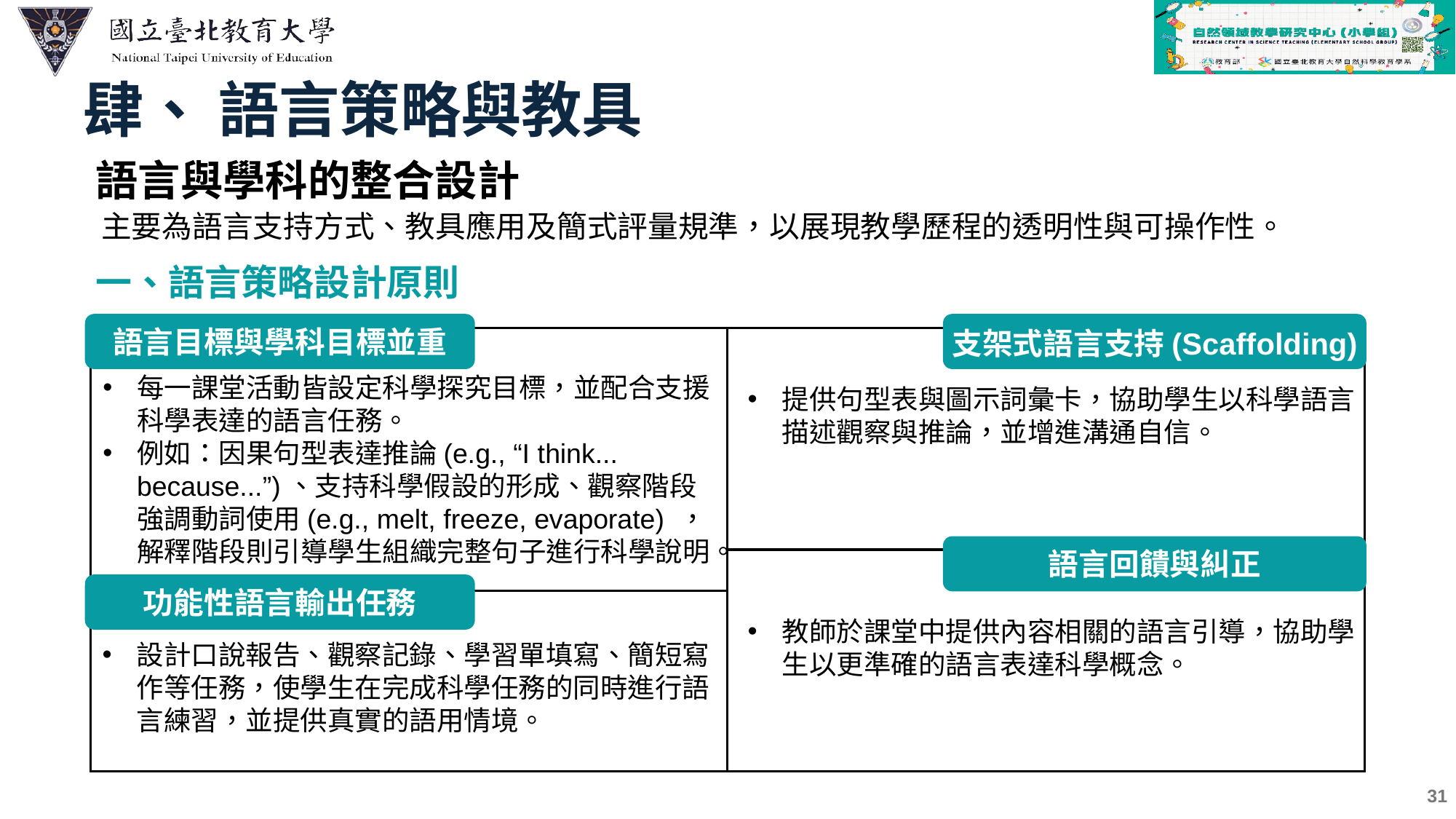

肆、 語言策略與教具
語言與學科的整合設計
主要為語言支持方式、教具應用及簡式評量規準，以展現教學歷程的透明性與可操作性。
一、語言策略設計原則

語言目標與學科目標並重

支架式語言支持(Scaffolding)

每一課堂活動皆設定科學探究目標，並配合支援科學表達的語言任務。
例如：因果句型表達推論(e.g., “I think... because...”)、支持科學假設的形成、觀察階段強調動詞使用(e.g., melt, freeze, evaporate) ，解釋階段則引導學生組織完整句子進行科學說明。
提供句型表與圖示詞彙卡，協助學生以科學語言描述觀察與推論，並增進溝通自信。

語言回饋與糾正

功能性語言輸出任務

教師於課堂中提供內容相關的語言引導，協助學生以更準確的語言表達科學概念。
設計口說報告、觀察記錄、學習單填寫、簡短寫作等任務，使學生在完成科學任務的同時進行語言練習，並提供真實的語用情境。
31